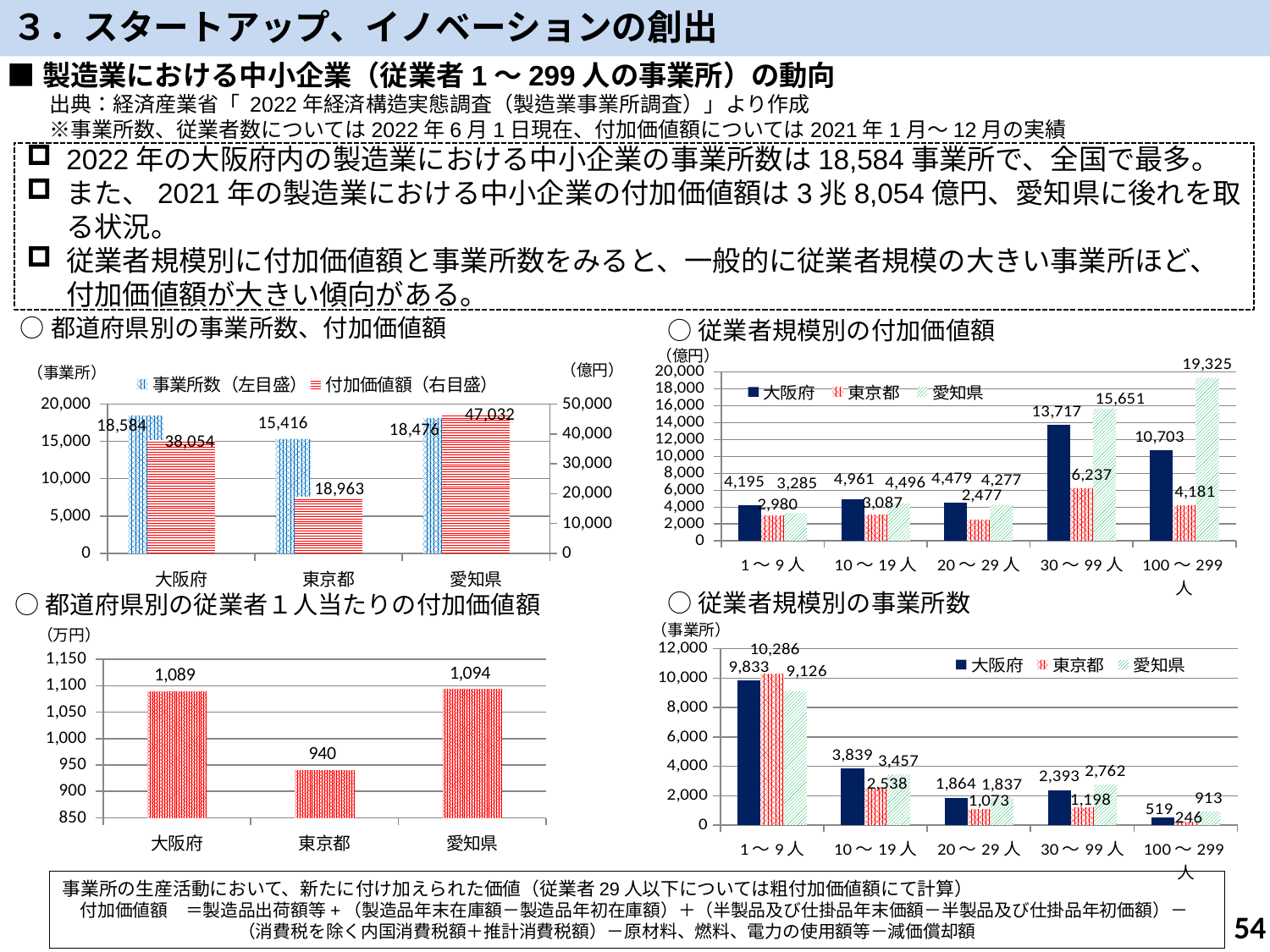

３．スタートアップ、イノベーションの創出
■製造業における中小企業（従業者1～299人の事業所）の動向
　　出典：経済産業省「 2022年経済構造実態調査（製造業事業所調査）」より作成
　　※事業所数、従業者数については2022年6月1日現在、付加価値額については2021年1月〜12月の実績

2022年の大阪府内の製造業における中小企業の事業所数は18,584事業所で、全国で最多。
また、2021年の製造業における中小企業の付加価値額は3兆8,054億円、愛知県に後れを取る状況。
従業者規模別に付加価値額と事業所数をみると、一般的に従業者規模の大きい事業所ほど、付加価値額が大きい傾向がある。
○都道府県別の事業所数、付加価値額
○従業者規模別の付加価値額
（億円）

### Chart

| Category | 事業所数（左目盛） | ダミー | ダミー | 付加価値額（右目盛） |
|---|---|---|---|---|
| 大阪府 | 18448.0 | None | None | 38054.31 |
| 東京都 | 15341.0 | None | None | 18963.34 |
| 愛知県 | 18095.0 | None | None | 47032.42 |

### Chart

| Category | 大阪府 | 東京都 | 愛知県 |
|---|---|---|---|
| 1～9人 | 4194.92 | 2980.13 | 3284.66 |
| 10～19人 | 4960.57 | 3087.42 | 4495.65 |
| 20～29人 | 4478.85 | 2477.02 | 4276.72 |
| 30～99人 | 13717.03 | 6237.44 | 15650.7 |
| 100～299人 | 10702.94 | 4181.33 | 19324.69 |
（億円）
（事業所）
○従業者規模別の事業所数
○都道府県別の従業者１人当たりの付加価値額
（事業所）
（万円）

### Chart

| Category | 大阪府 | 東京都 | 愛知県 |
|---|---|---|---|
| 1～9人 | 9833.0 | 10286.0 | 9126.0 |
| 10～19人 | 3839.0 | 2538.0 | 3457.0 |
| 20～29人 | 1864.0 | 1073.0 | 1837.0 |
| 30～99人 | 2393.0 | 1198.0 | 2762.0 |
| 100～299人 | 519.0 | 246.0 | 913.0 |

### Chart

| Category | 1人当たりの付加価値額 |
|---|---|
| 大阪府 | 1089.4480087260486 |
| 東京都 | 940.2827293146962 |
| 愛知県 | 1093.7466861389914 |
事業所の生産活動において、新たに付け加えられた価値（従業者29人以下については粗付加価値額にて計算）
　付加価値額　＝製造品出荷額等+（製造品年末在庫額－製造品年初在庫額）＋（半製品及び仕掛品年末価額－半製品及び仕掛品年初価額）－
　　　　　　　　　　（消費税を除く内国消費税額＋推計消費税額）－原材料、燃料、電力の使用額等－減価償却額
54